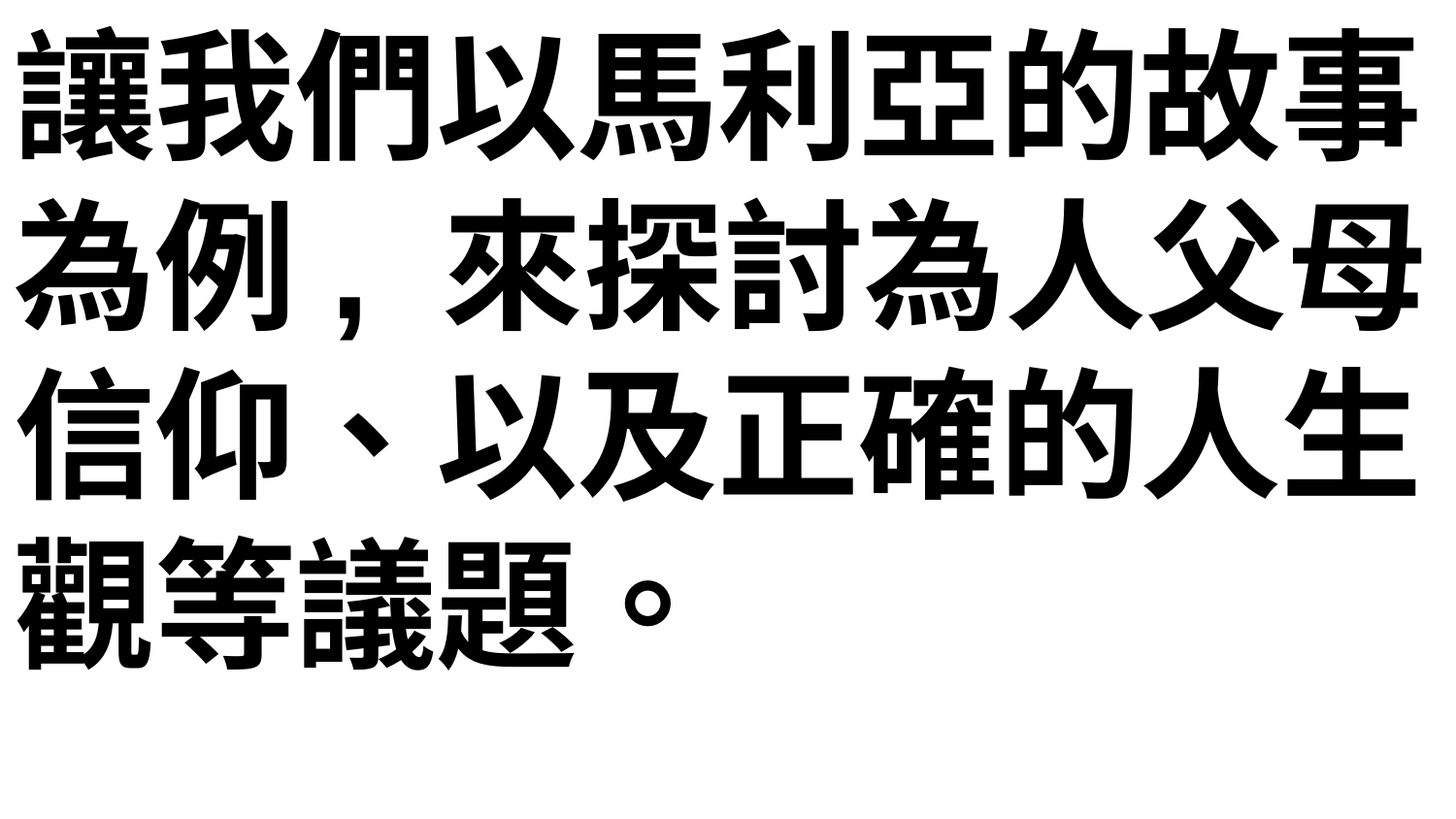

讓我們以馬利亞的故事為例, 來探討為人父母、信仰、以及正確的人生觀等議題。